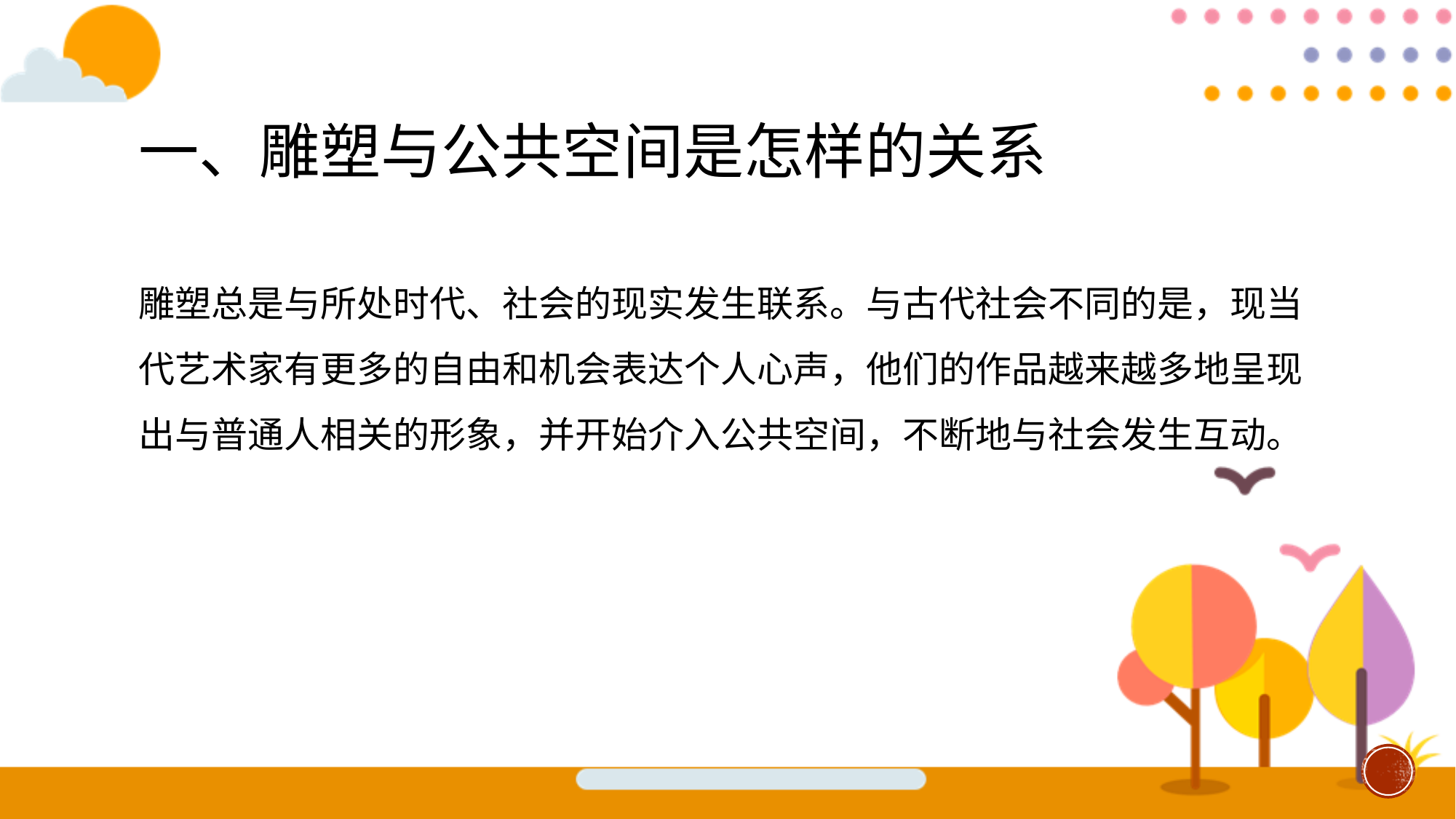

# 一、雕塑与公共空间是怎样的关系
雕塑总是与所处时代、社会的现实发生联系。与古代社会不同的是，现当代艺术家有更多的自由和机会表达个人心声，他们的作品越来越多地呈现出与普通人相关的形象，并开始介入公共空间，不断地与社会发生互动。